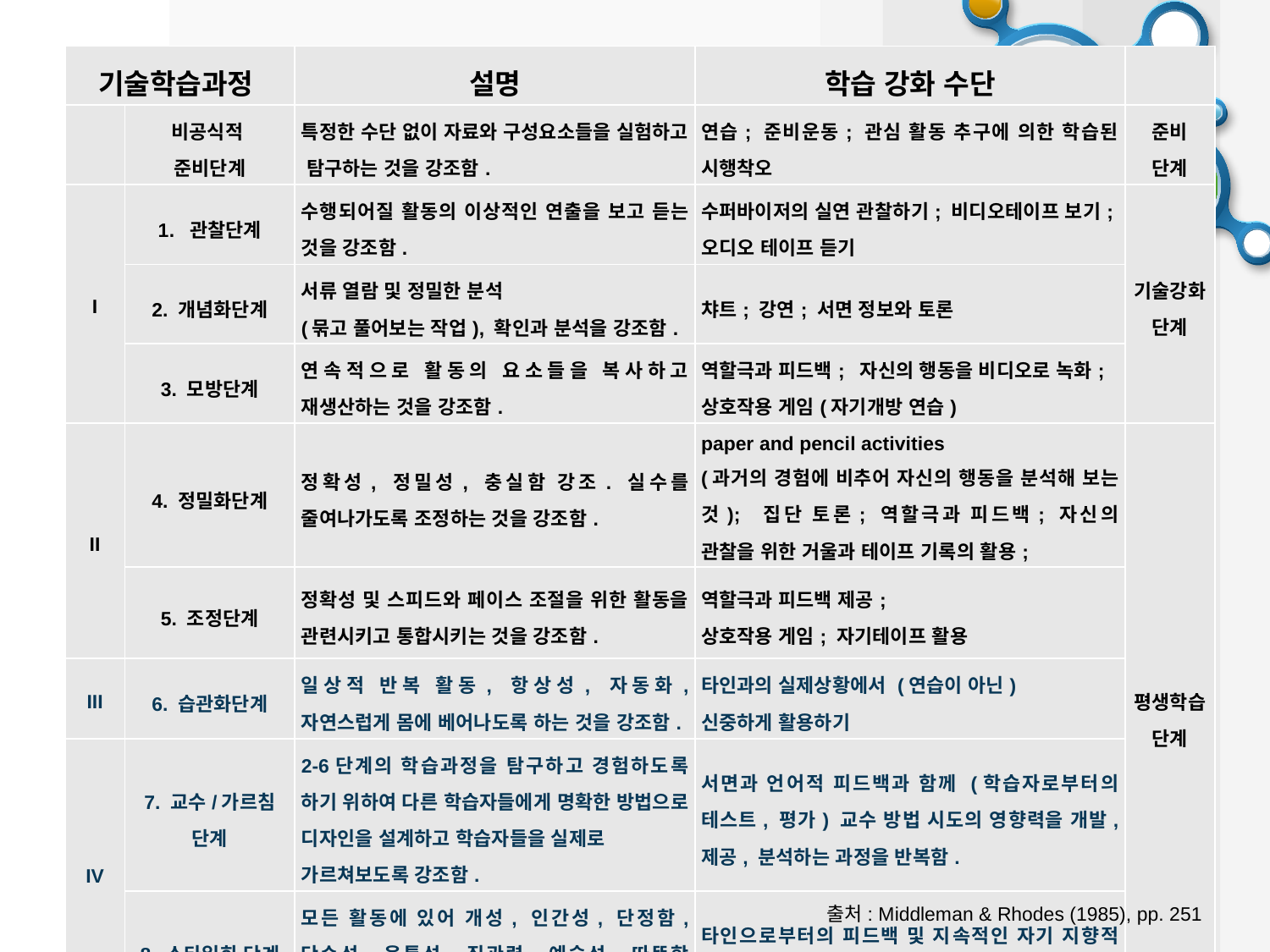

| 기술학습과정 |  | 설명 | 학습 강화 수단 |  |
| --- | --- | --- | --- | --- |
|  | 비공식적 준비단계 | 특정한 수단 없이 자료와 구성요소들을 실험하고 탐구하는 것을 강조함. | 연습; 준비운동; 관심 활동 추구에 의한 학습된 시행착오 | 준비 단계 |
| I | 관찰단계 | 수행되어질 활동의 이상적인 연출을 보고 듣는 것을 강조함. | 수퍼바이저의 실연 관찰하기; 비디오테이프 보기; 오디오 테이프 듣기 | 기술강화단계 |
|  | 2. 개념화단계 | 서류 열람 및 정밀한 분석 (묶고 풀어보는 작업), 확인과 분석을 강조함. | 챠트; 강연; 서면 정보와 토론 |  |
|  | 3. 모방단계 | 연속적으로 활동의 요소들을 복사하고 재생산하는 것을 강조함. | 역할극과 피드백; 자신의 행동을 비디오로 녹화; 상호작용 게임(자기개방 연습) |  |
| II | 4. 정밀화단계 | 정확성, 정밀성, 충실함 강조. 실수를 줄여나가도록 조정하는 것을 강조함. | paper and pencil activities (과거의 경험에 비추어 자신의 행동을 분석해 보는 것); 집단 토론; 역할극과 피드백; 자신의 관찰을 위한 거울과 테이프 기록의 활용; | 평생학습단계 |
|  | 5. 조정단계 | 정확성 및 스피드와 페이스 조절을 위한 활동을 관련시키고 통합시키는 것을 강조함. | 역할극과 피드백 제공; 상호작용 게임; 자기테이프 활용 |  |
| III | 6. 습관화단계 | 일상적 반복 활동, 항상성, 자동화, 자연스럽게 몸에 베어나도록 하는 것을 강조함. | 타인과의 실제상황에서 (연습이 아닌) 신중하게 활용하기 |  |
| IV | 7. 교수/가르침 단계 | 2-6단계의 학습과정을 탐구하고 경험하도록 하기 위하여 다른 학습자들에게 명확한 방법으로 디자인을 설계하고 학습자들을 실제로 가르쳐보도록 강조함. | 서면과 언어적 피드백과 함께 (학습자로부터의 테스트, 평가) 교수 방법 시도의 영향력을 개발, 제공, 분석하는 과정을 반복함. |  |
|  | 8. 스타일화 단계 | 모든 활동에 있어 개성, 인간성, 단정함, 단순성, 융통성, 직관력, 예술성, 따뜻함 등을 강조함. | 타인으로부터의 피드백 및 지속적인 자기 지향적 분석을 반복함. |  |
출처: Middleman & Rhodes (1985), pp. 251